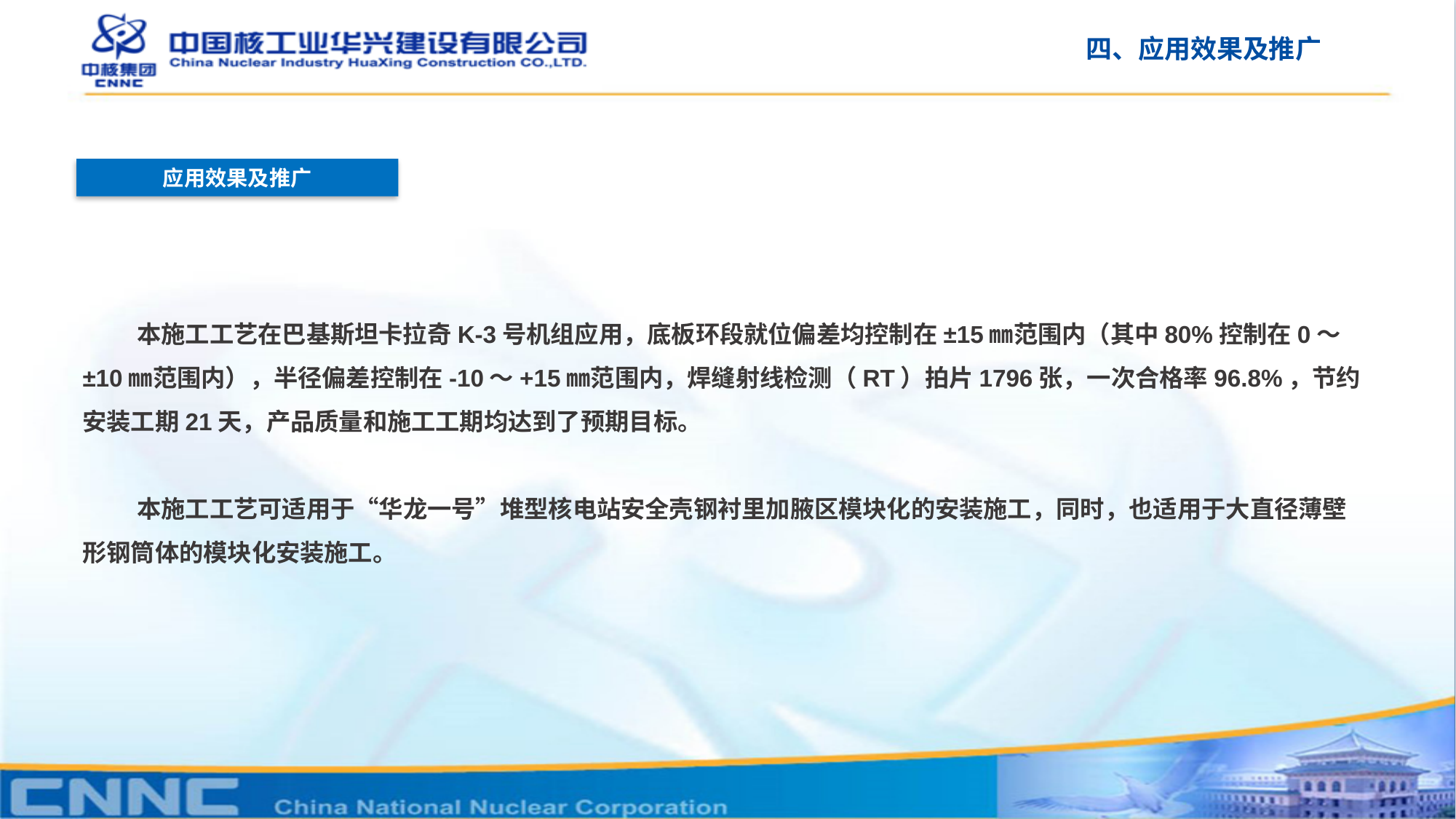

四、应用效果及推广
应用效果及推广
本施工工艺在巴基斯坦卡拉奇K-3号机组应用，底板环段就位偏差均控制在±15㎜范围内（其中80%控制在0～±10㎜范围内），半径偏差控制在-10～+15㎜范围内，焊缝射线检测（RT）拍片1796张，一次合格率96.8%，节约安装工期21天，产品质量和施工工期均达到了预期目标。

本施工工艺可适用于“华龙一号”堆型核电站安全壳钢衬里加腋区模块化的安装施工，同时，也适用于大直径薄壁形钢筒体的模块化安装施工。